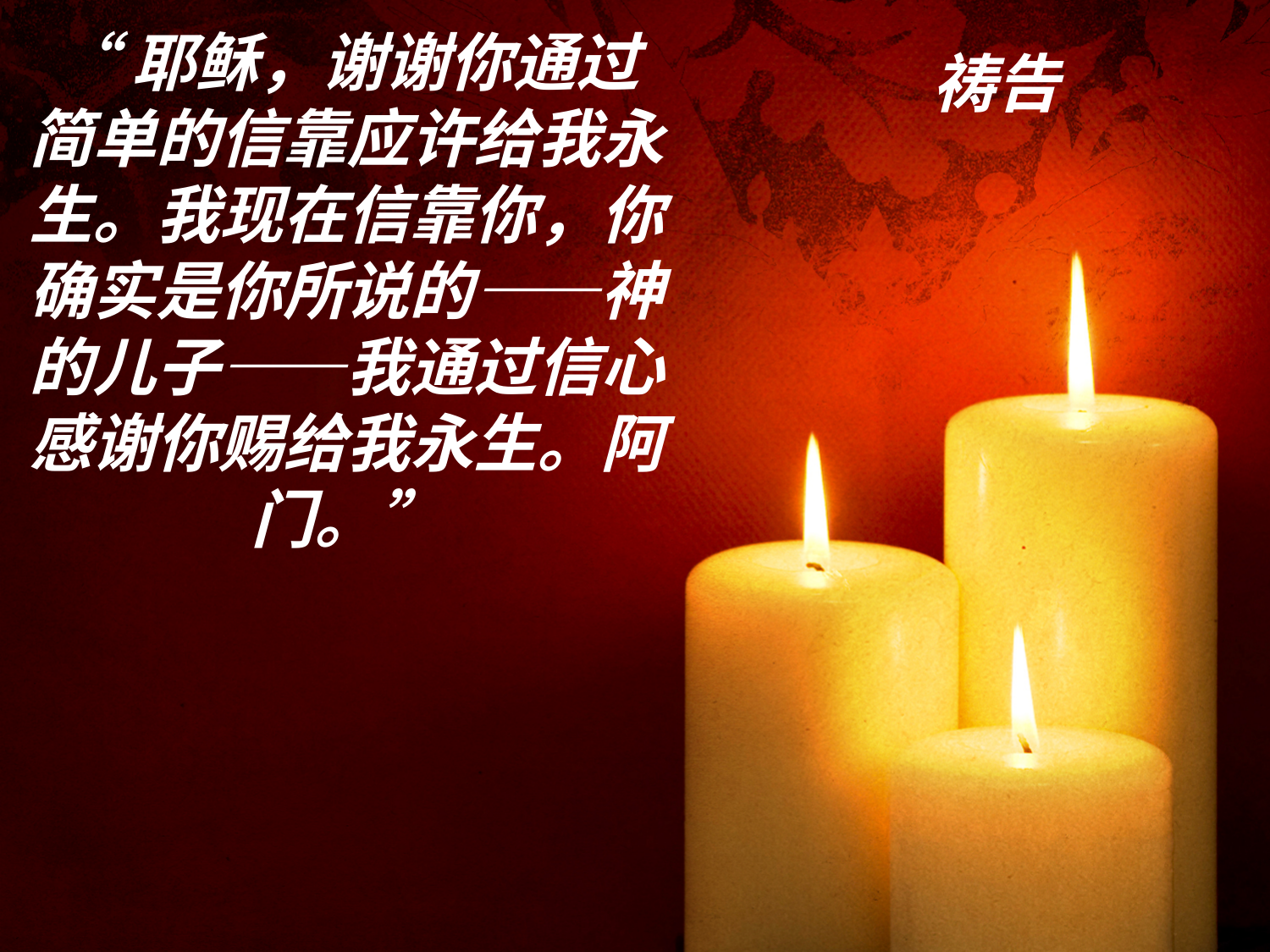

# 祷告
“耶稣，谢谢你通过简单的信靠应许给我永生。我现在信靠你，你确实是你所说的——神的儿子——我通过信心感谢你赐给我永生。阿门。”